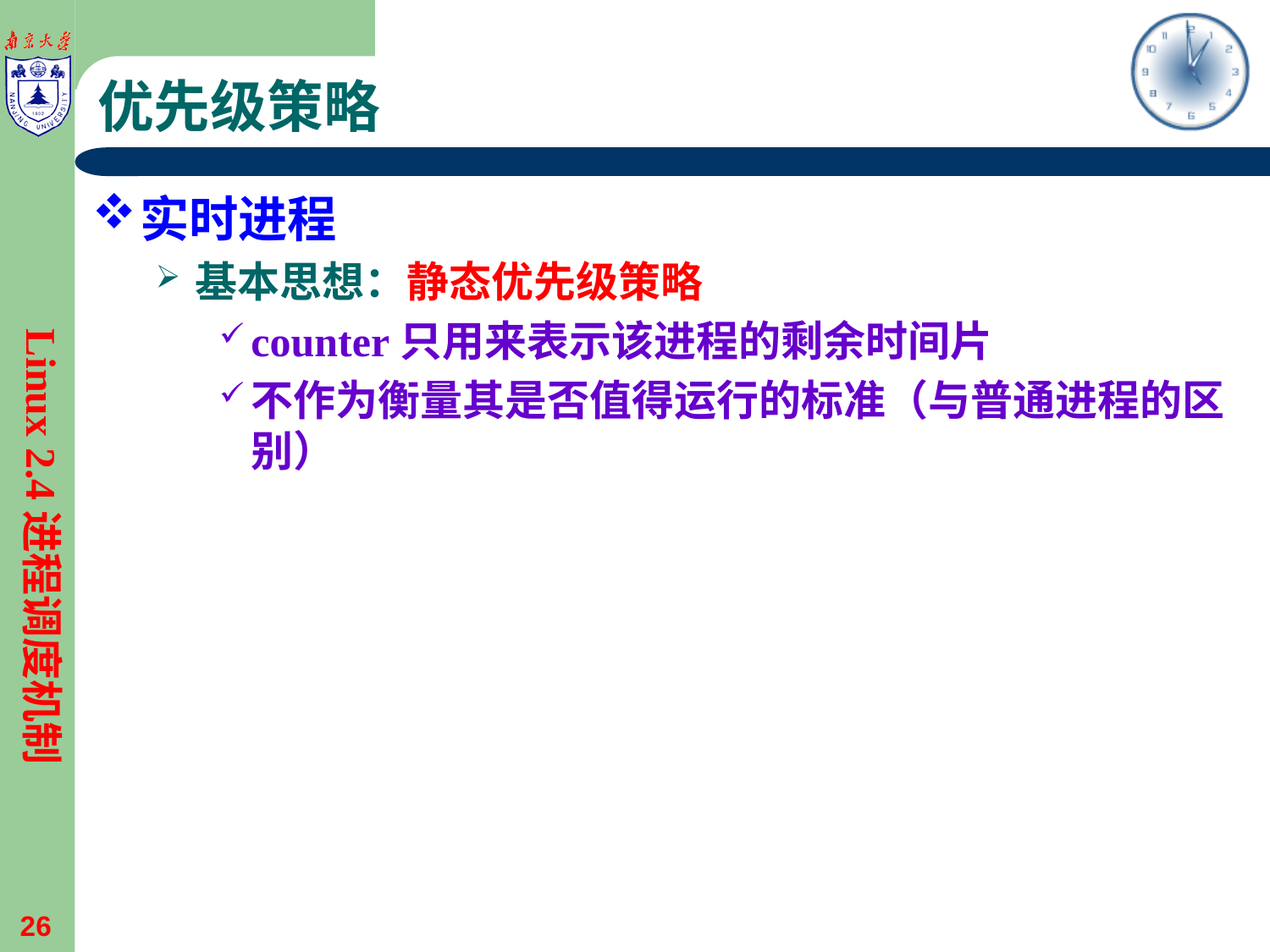

# 优先级策略
实时进程
基本思想：静态优先级策略
counter只用来表示该进程的剩余时间片
不作为衡量其是否值得运行的标准（与普通进程的区别）
Linux 2.4进程调度机制
26